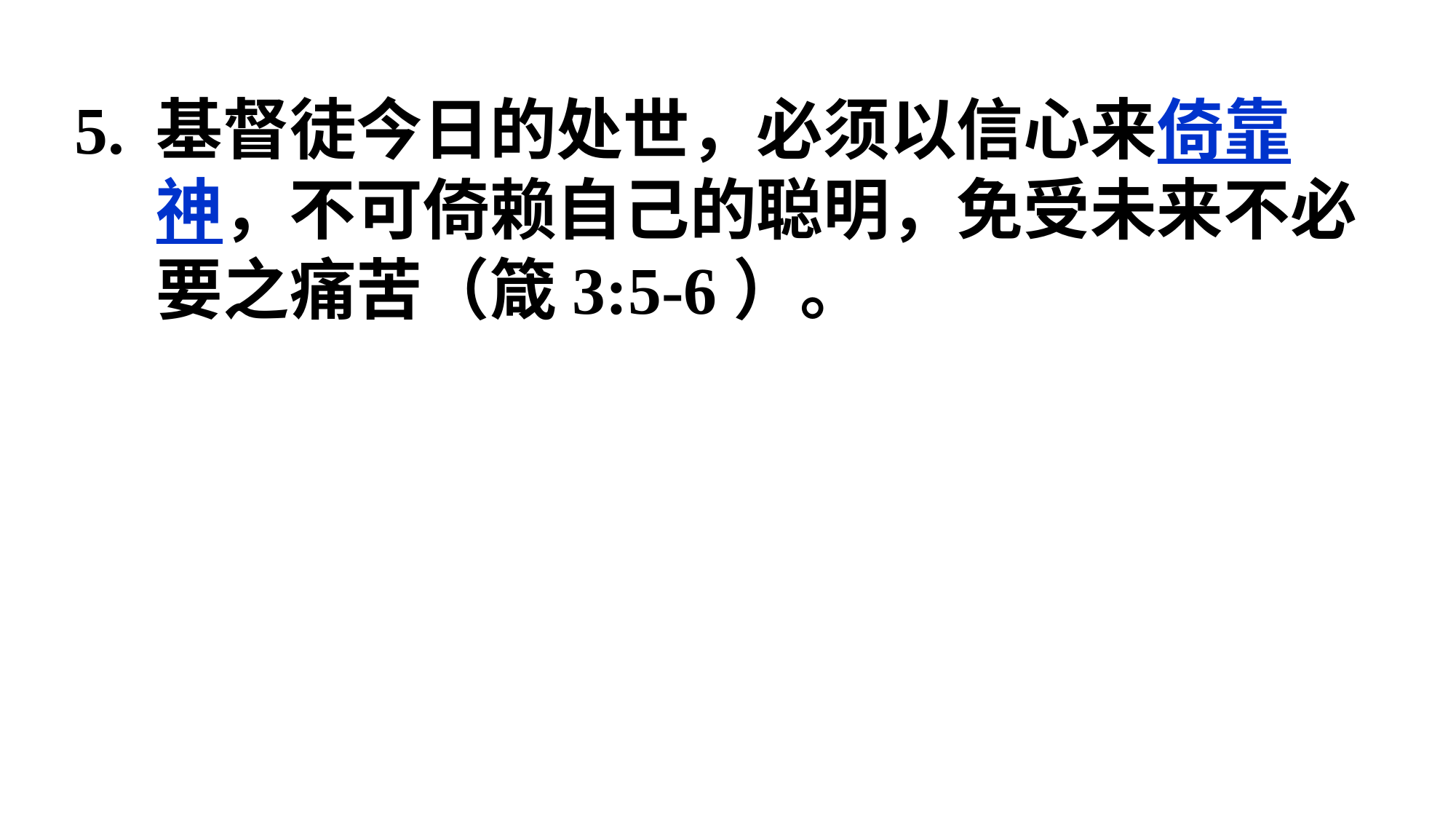

5. 	基督徒今日的处世，必须以信心来倚靠神，不可倚赖自己的聪明，免受未来不必要之痛苦（箴3:5-6）。